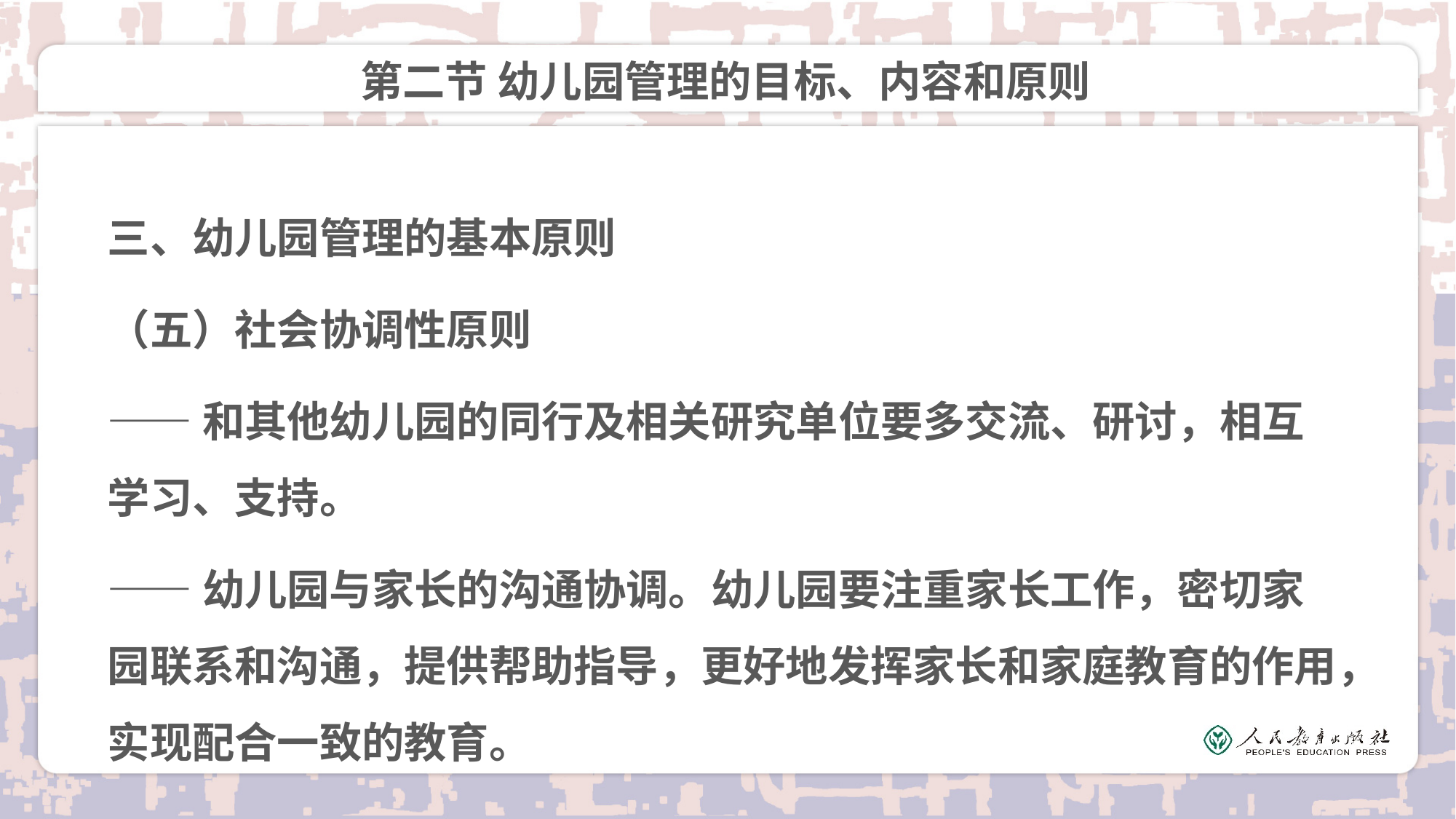

# 第二节 幼儿园管理的目标、内容和原则
三、幼儿园管理的基本原则
（五）社会协调性原则
——和其他幼儿园的同行及相关研究单位要多交流、研讨，相互学习、支持。
——幼儿园与家长的沟通协调。幼儿园要注重家长工作，密切家园联系和沟通，提供帮助指导，更好地发挥家长和家庭教育的作用，实现配合一致的教育。